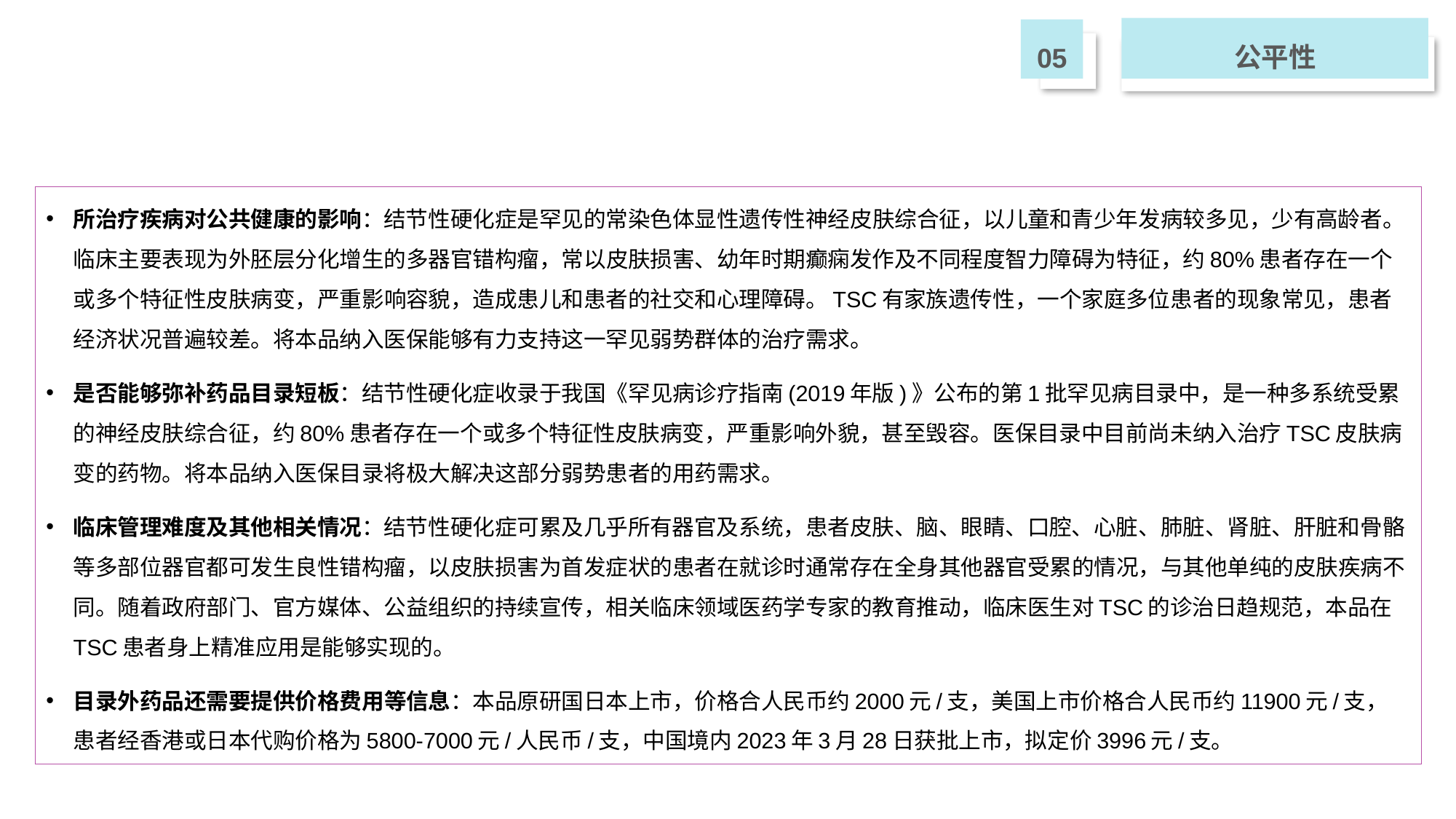

公平性
05

所治疗疾病对公共健康的影响：结节性硬化症是罕见的常染色体显性遗传性神经皮肤综合征，以儿童和青少年发病较多见，少有高龄者。临床主要表现为外胚层分化增生的多器官错构瘤，常以皮肤损害、幼年时期癫痫发作及不同程度智力障碍为特征，约80%患者存在一个或多个特征性皮肤病变，严重影响容貌，造成患儿和患者的社交和心理障碍。TSC有家族遗传性，一个家庭多位患者的现象常见，患者经济状况普遍较差。将本品纳入医保能够有力支持这一罕见弱势群体的治疗需求。
是否能够弥补药品目录短板：结节性硬化症收录于我国《罕见病诊疗指南(2019年版)》公布的第1批罕见病目录中，是一种多系统受累的神经皮肤综合征，约80%患者存在一个或多个特征性皮肤病变，严重影响外貌，甚至毁容。医保目录中目前尚未纳入治疗TSC皮肤病变的药物。将本品纳入医保目录将极大解决这部分弱势患者的用药需求。
临床管理难度及其他相关情况：结节性硬化症可累及几乎所有器官及系统，患者皮肤、脑、眼睛、口腔、心脏、肺脏、肾脏、肝脏和骨骼等多部位器官都可发生良性错构瘤，以皮肤损害为首发症状的患者在就诊时通常存在全身其他器官受累的情况，与其他单纯的皮肤疾病不同。随着政府部门、官方媒体、公益组织的持续宣传，相关临床领域医药学专家的教育推动，临床医生对TSC的诊治日趋规范，本品在TSC患者身上精准应用是能够实现的。
目录外药品还需要提供价格费用等信息：本品原研国日本上市，价格合人民币约2000元/支，美国上市价格合人民币约11900元/支，患者经香港或日本代购价格为5800-7000元/人民币/支，中国境内2023年3月28日获批上市，拟定价3996元/支。